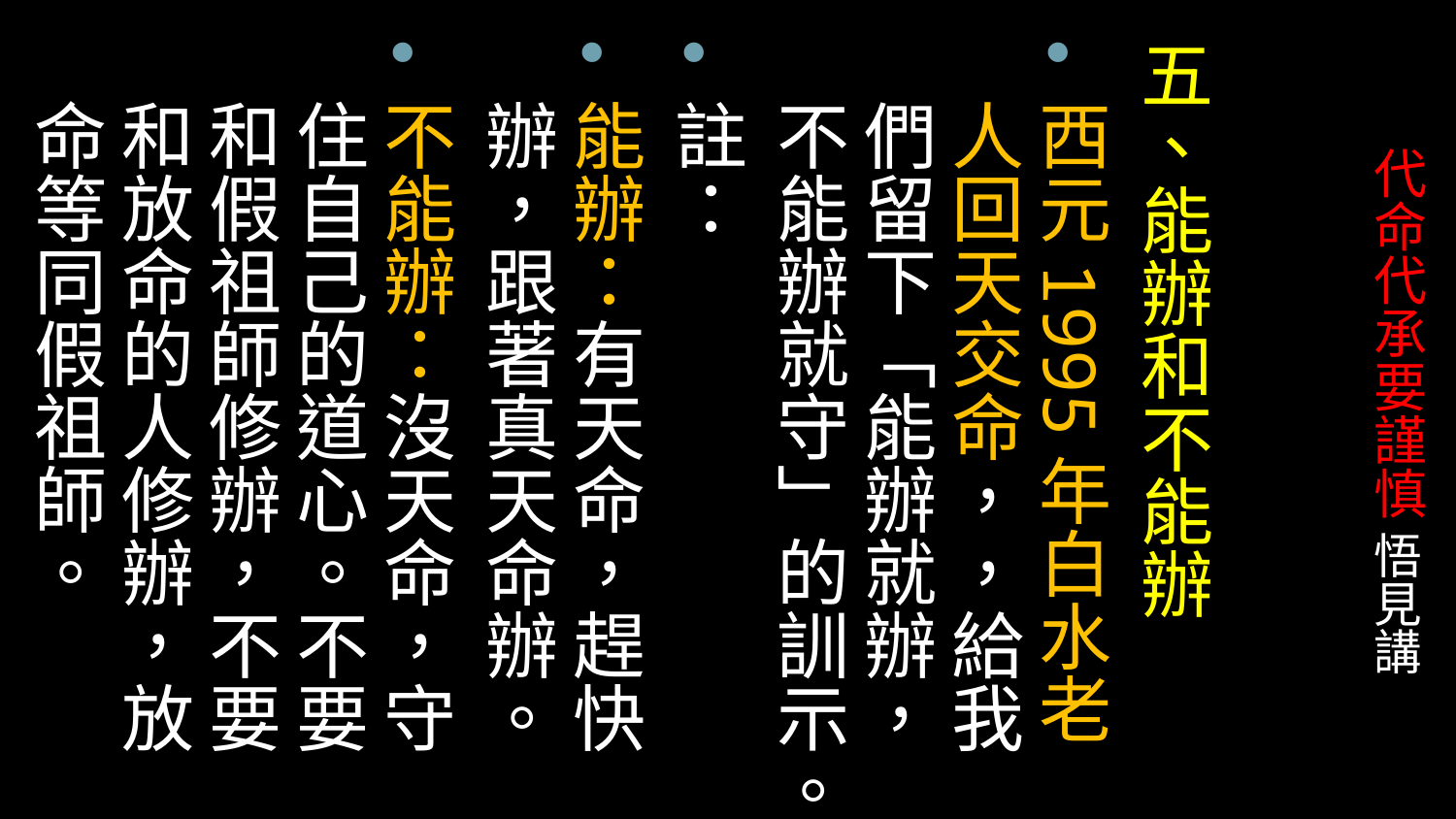

五、能辦和不能辦
西元1995年白水老人回天交命，，給我們留下「能辦就辦，不能辦就守」的訓示。
註：
能辦：有天命，趕快辦，跟著真天命辦。
不能辦：沒天命，守住自己的道心。不要和假祖師修辦，不要和放命的人修辦，放命等同假祖師。
# 代命代承要謹慎 悟見講